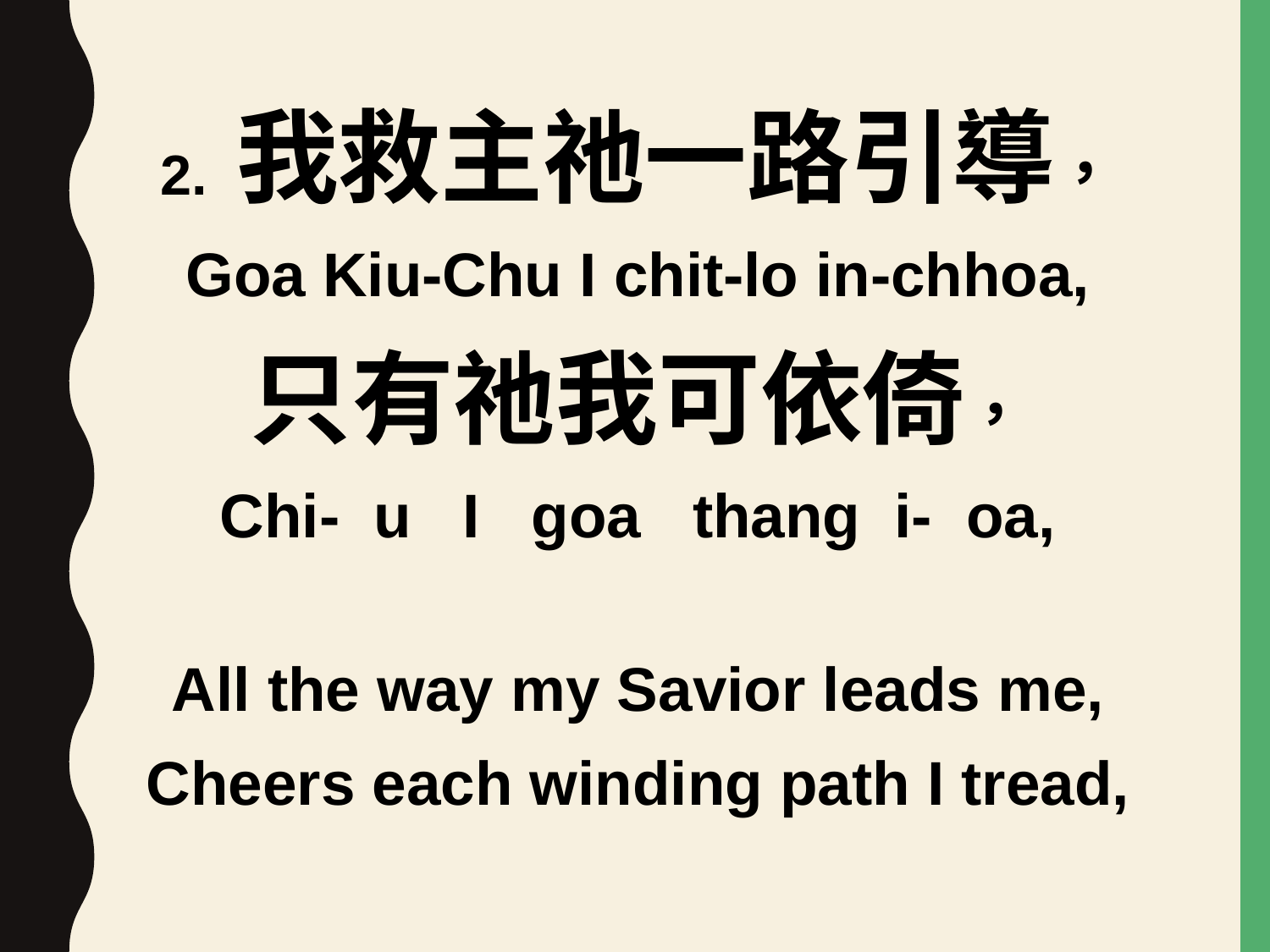

2. 我救主祂一路引導，
Goa Kiu-Chu I chit-lo in-chhoa,
只有祂我可依倚，
Chi-  u   I   goa   thang  i-  oa,

All the way my Savior leads me,
Cheers each winding path I tread,